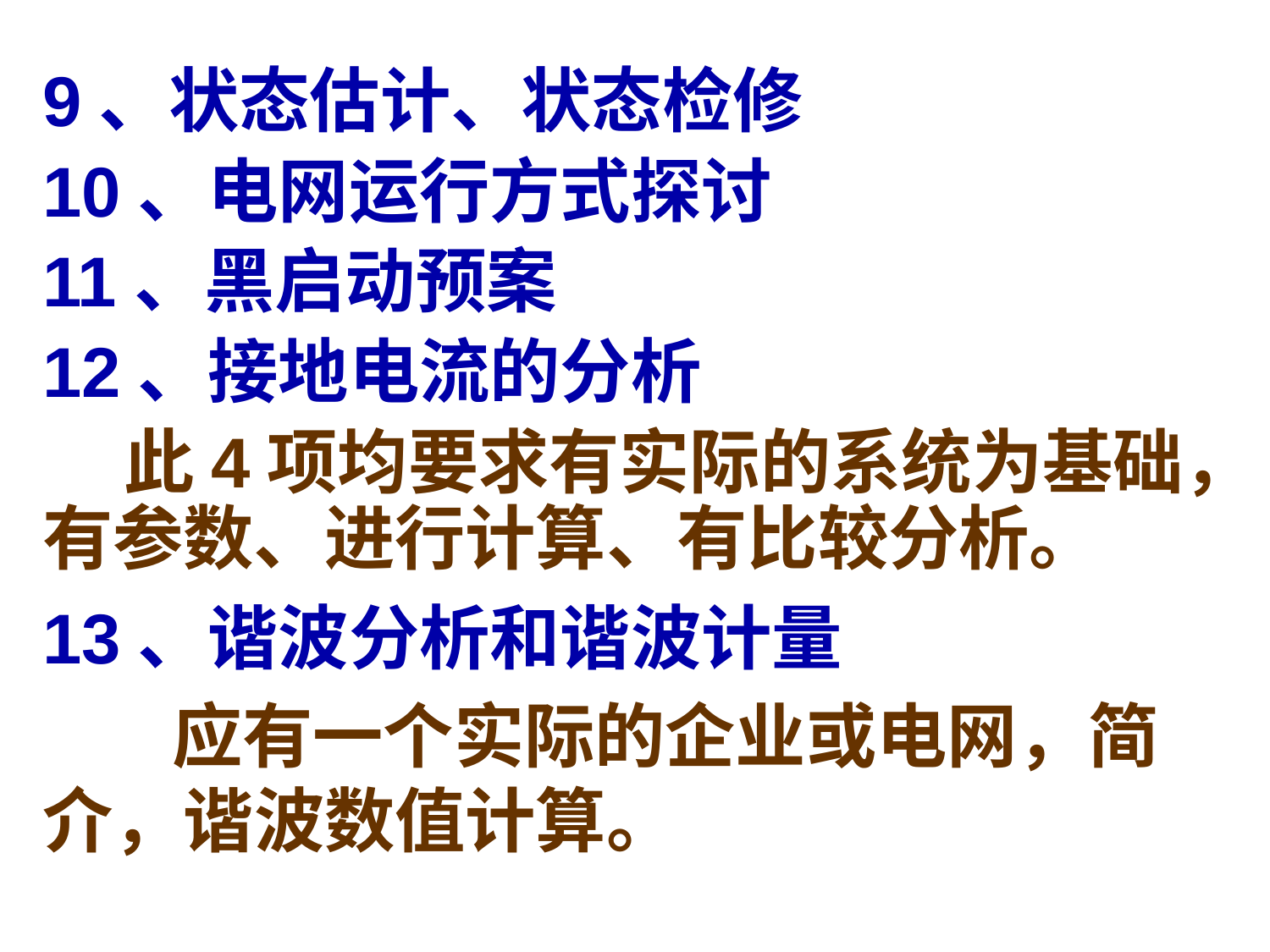

9、状态估计、状态检修
10、电网运行方式探讨
11、黑启动预案
12、接地电流的分析
    此4项均要求有实际的系统为基础，有参数、进行计算、有比较分析。
13、谐波分析和谐波计量
       应有一个实际的企业或电网，简介，谐波数值计算。